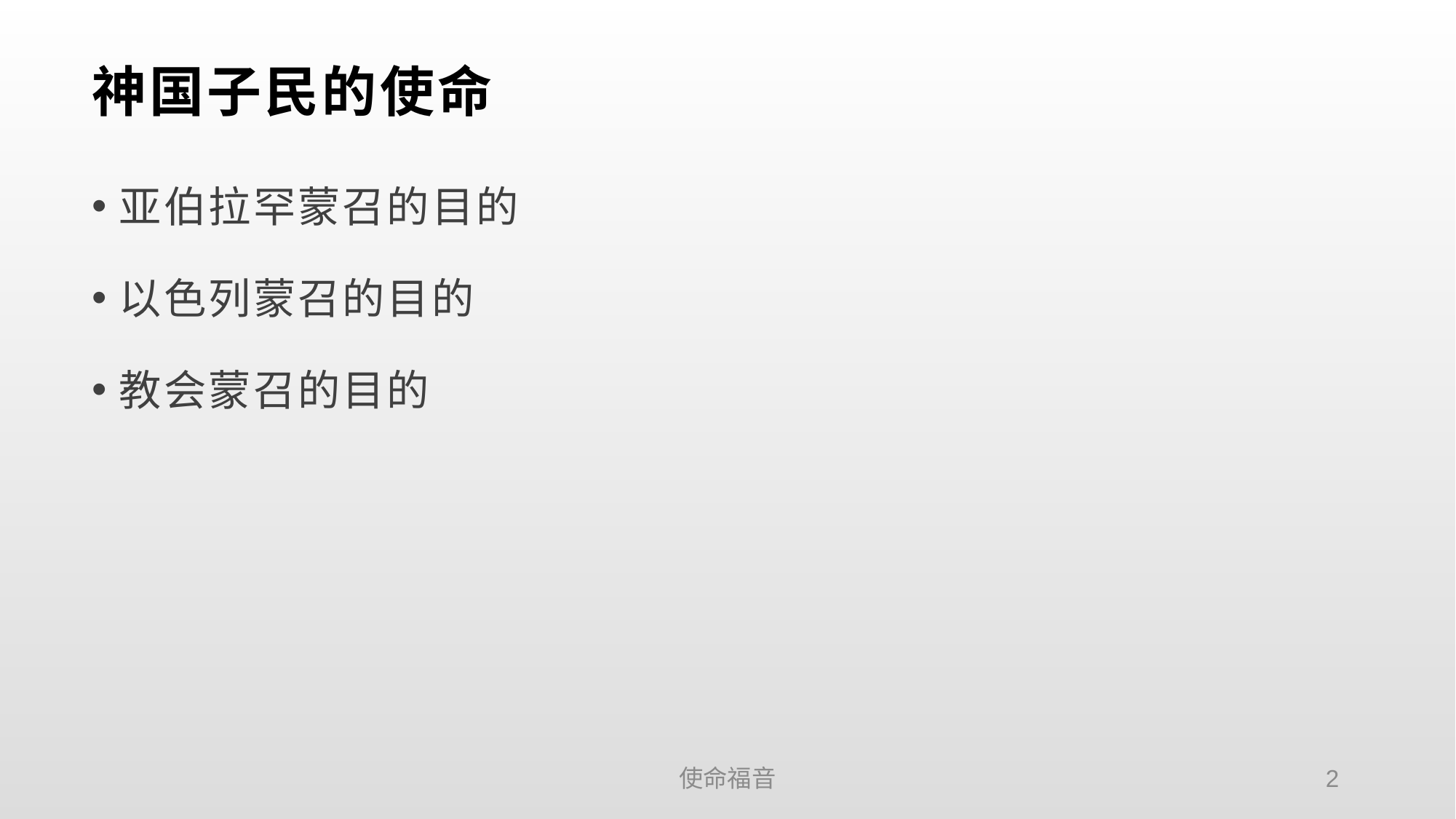

# 神国子民的使命
亚伯拉罕蒙召的目的
以色列蒙召的目的
教会蒙召的目的
使命福音
2